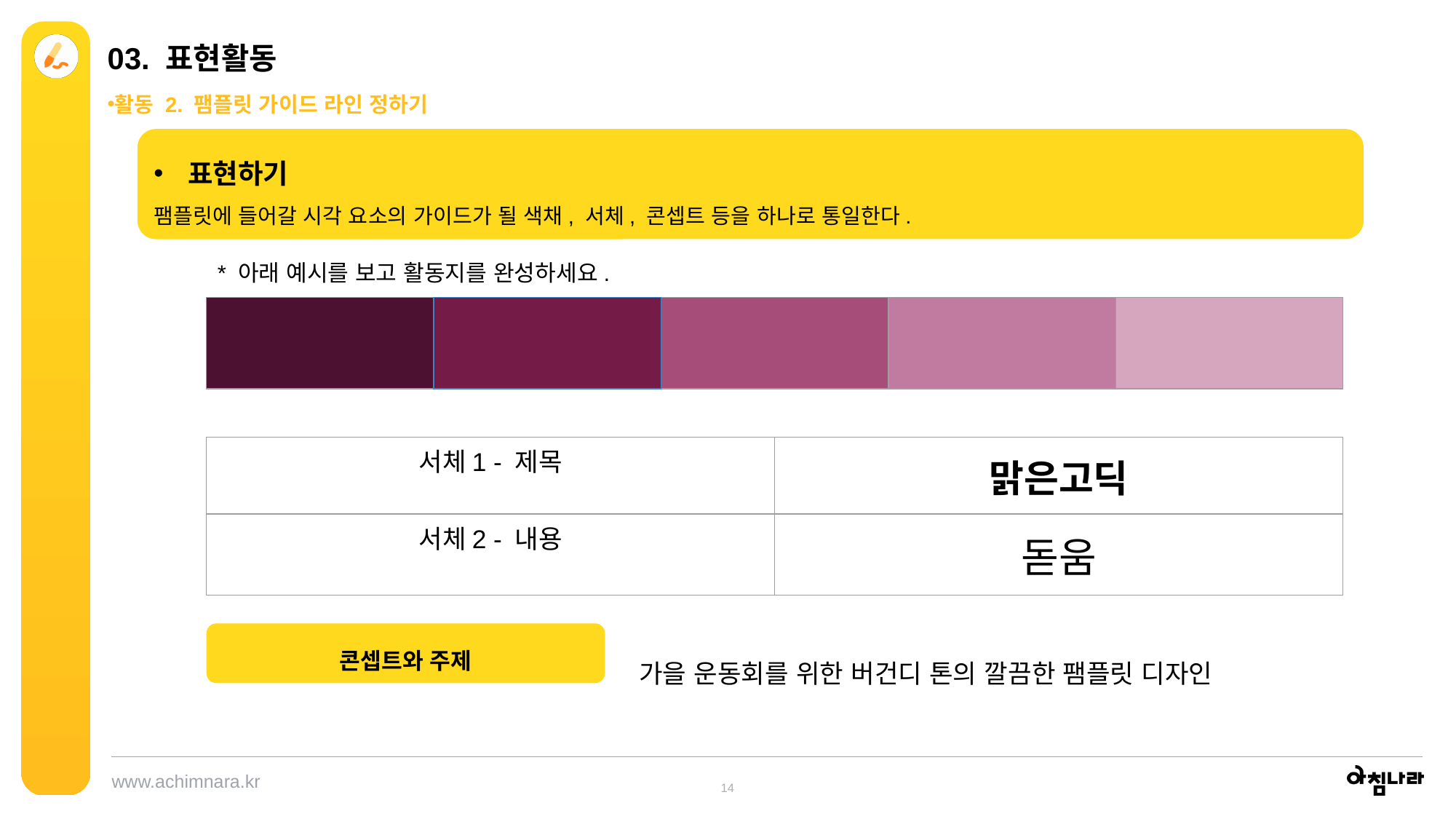

03. 표현활동
활동 2. 팸플릿 가이드 라인 정하기
표현하기
팸플릿에 들어갈 시각 요소의 가이드가 될 색채, 서체, 콘셉트 등을 하나로 통일한다.
* 아래 예시를 보고 활동지를 완성하세요.
|  |  |  |  |  |
| --- | --- | --- | --- | --- |
| 서체1 - 제목 | 맑은고딕 |
| --- | --- |
| 서체2 - 내용 | 돋움 |
콘셉트와 주제
가을 운동회를 위한 버건디 톤의 깔끔한 팸플릿 디자인

14